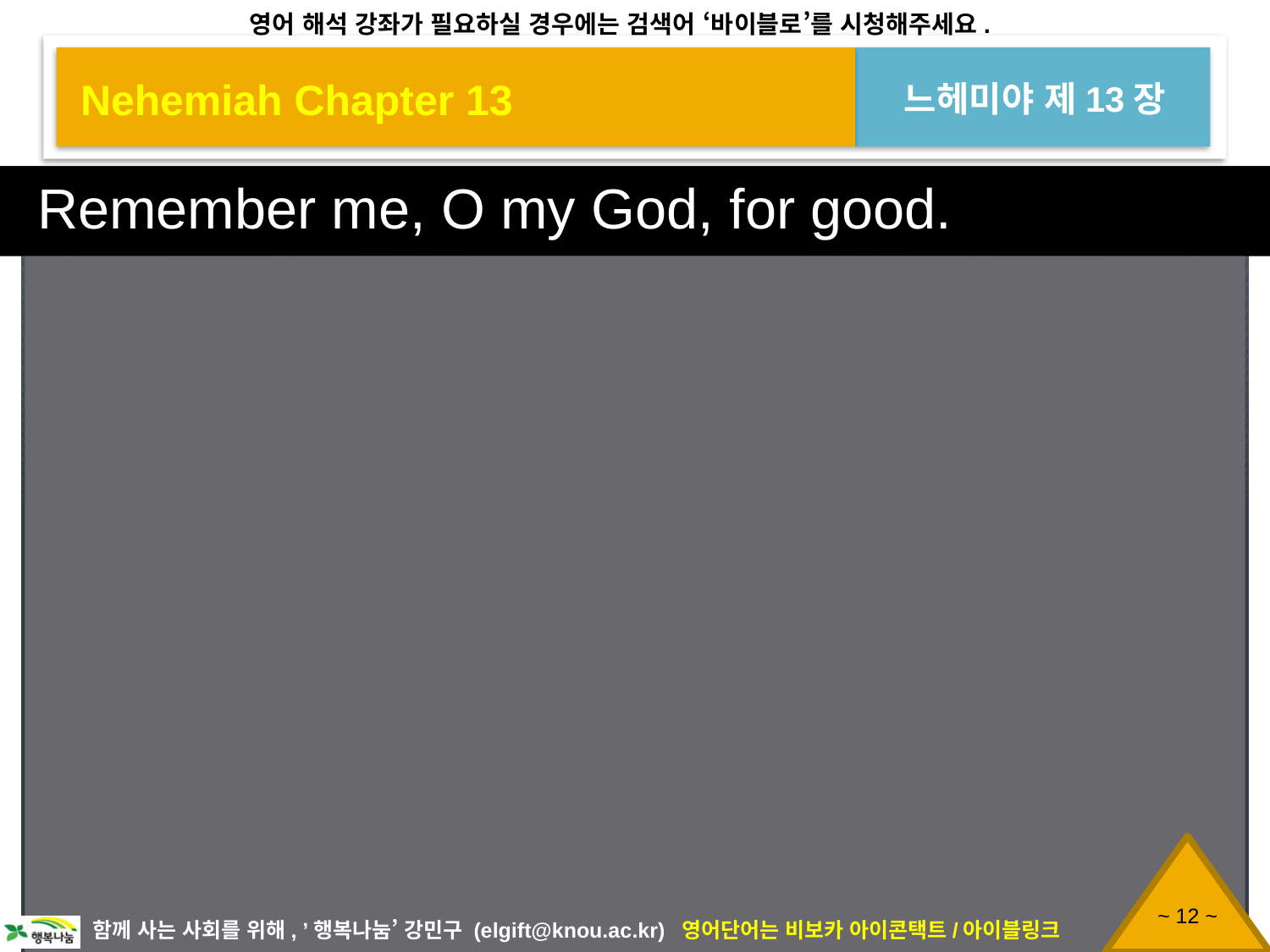

Nehemiah Chapter 13
느헤미야 제13장
Remember me, O my God, for good.